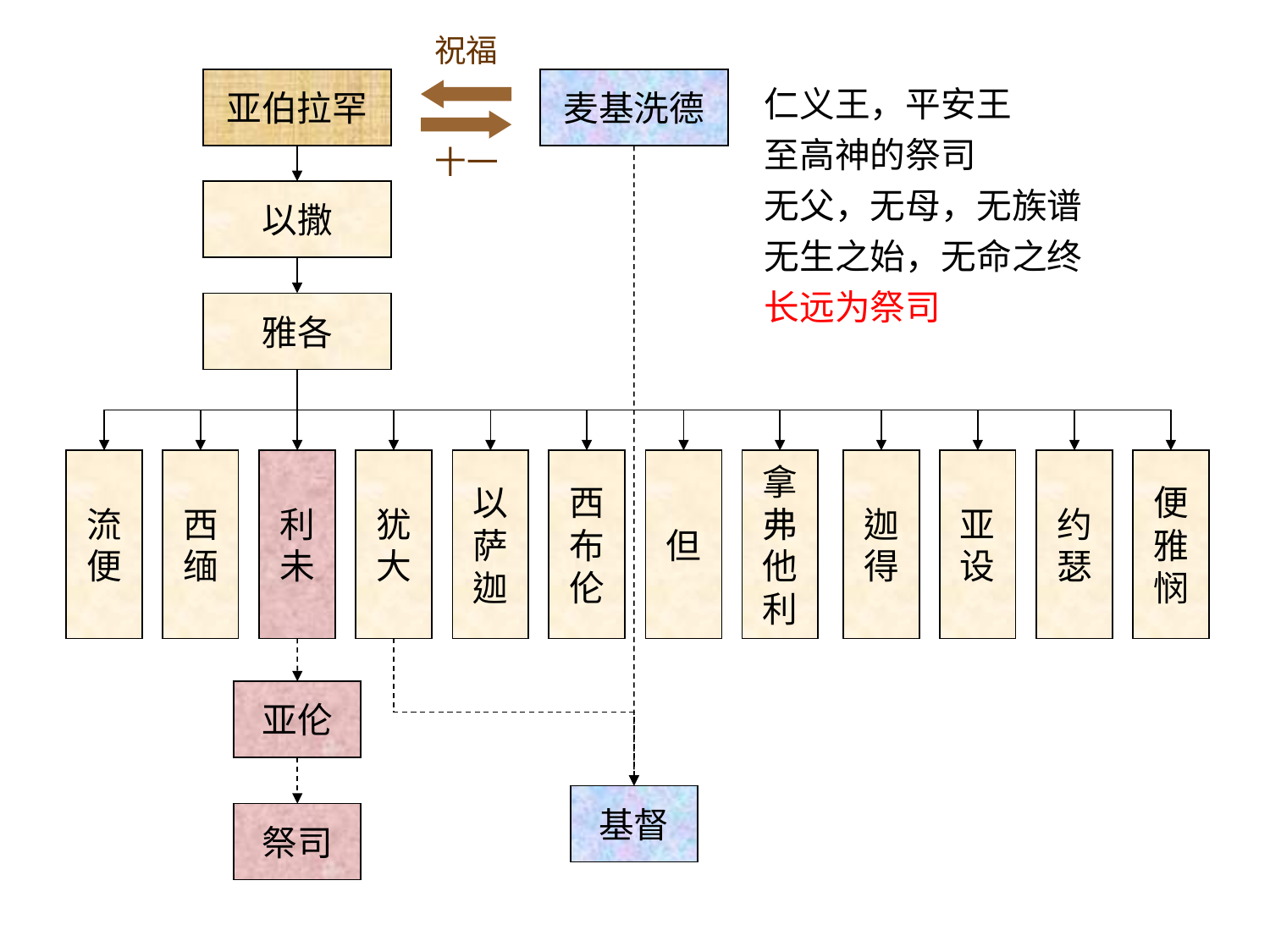

祝福
仁义王，平安王
至高神的祭司
无父，无母，无族谱
无生之始，无命之终
长远为祭司
亚伯拉罕
麦基洗德

十一
以撒
雅各
流
便
西
缅
利
未
犹
大
以
萨
迦
西
布
伦
但
拿
弗
他
利
迦
得
亚
设
约
瑟
便
雅
悯
亚伦
基督
祭司